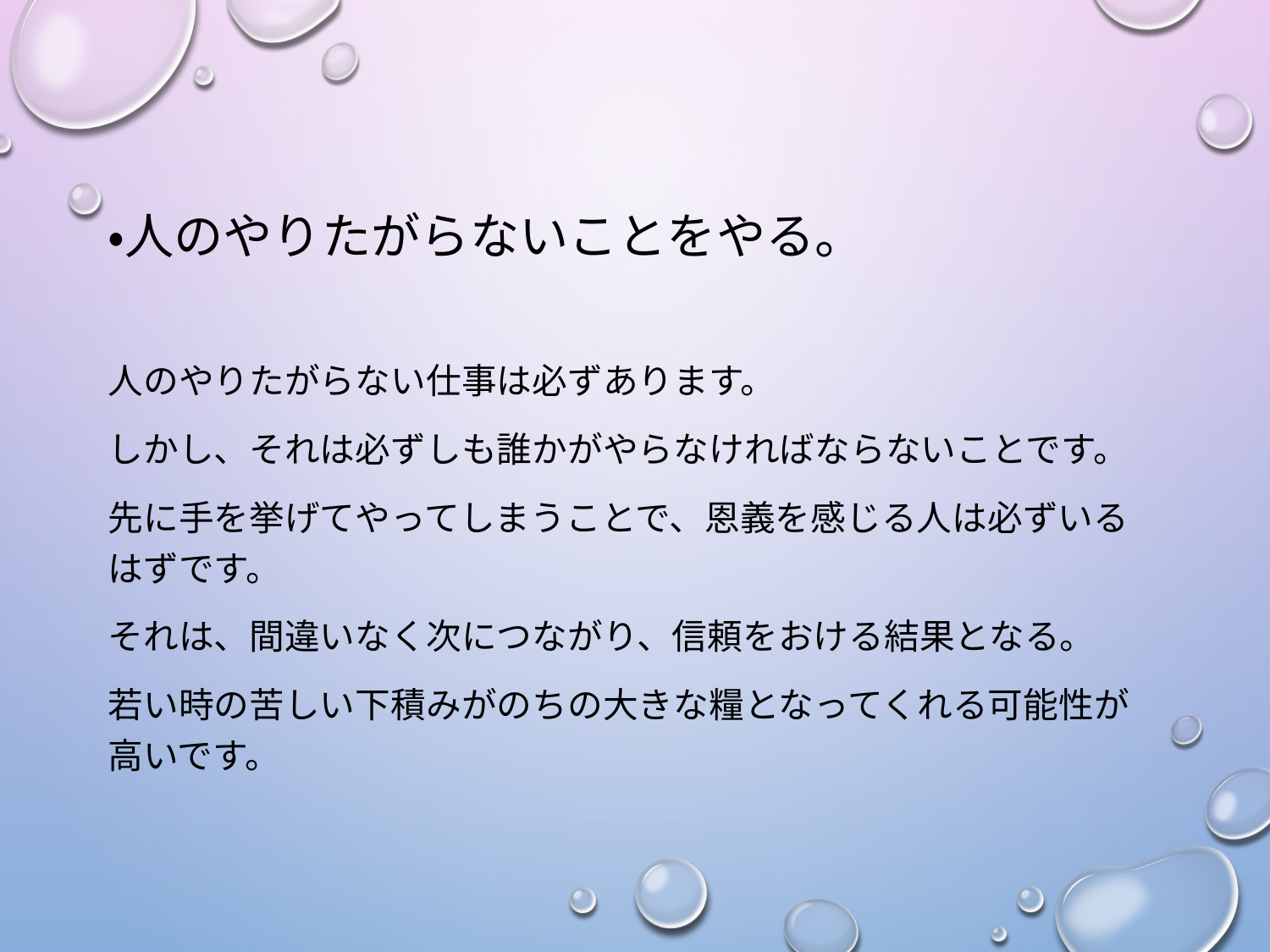

・人のやりたがらないことをやる。

人のやりたがらない仕事は必ずあります。
しかし、それは必ずしも誰かがやらなければならないことです。
先に手を挙げてやってしまうことで、恩義を感じる人は必ずいるはずです。
それは、間違いなく次につながり、信頼をおける結果となる。
若い時の苦しい下積みがのちの大きな糧となってくれる可能性が高いです。